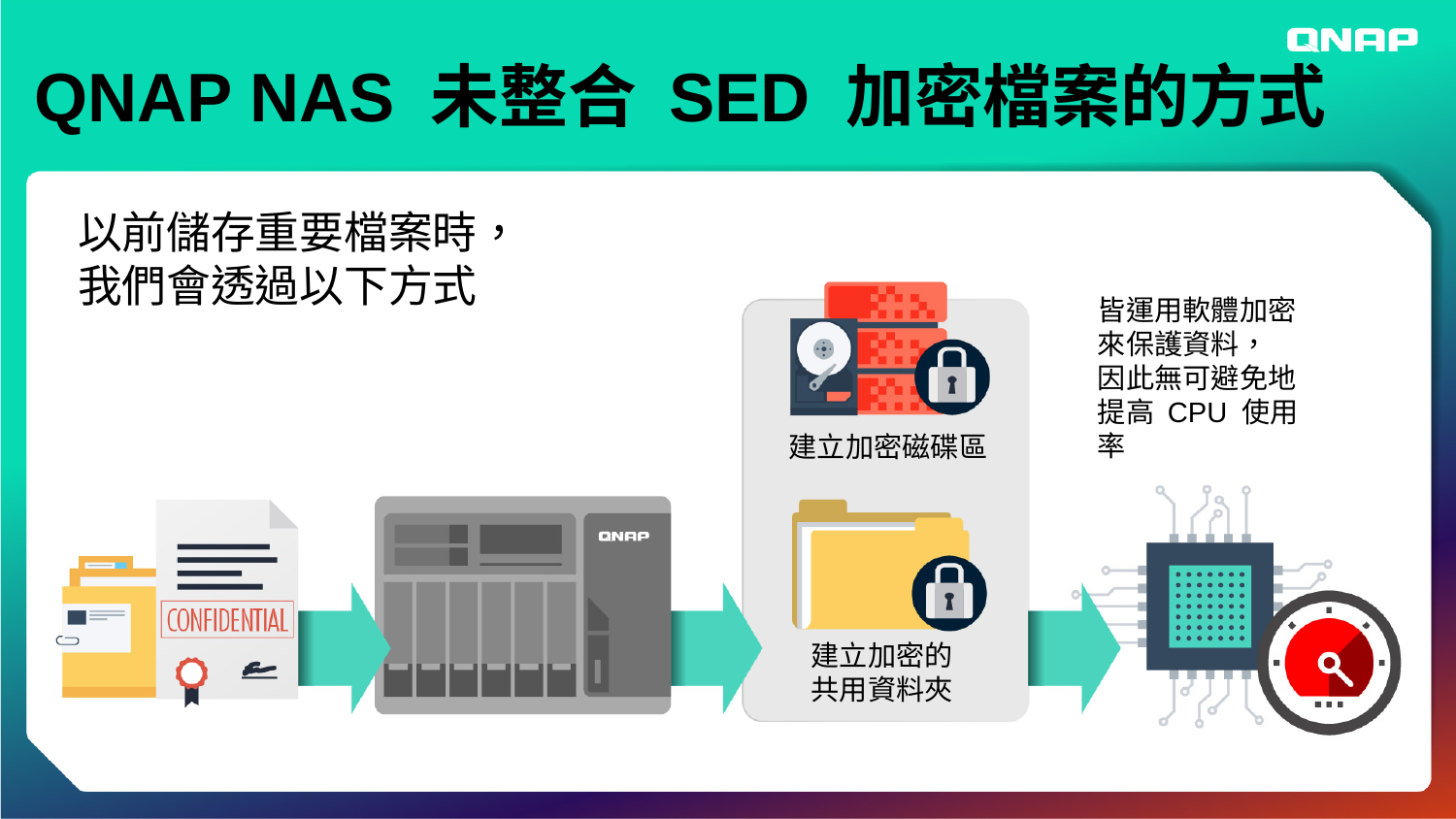

QNAP NAS 未整合 SED 加密檔案的方式
以前儲存重要檔案時，我們會透過以下方式

皆運用軟體加密來保護資料，
因此無可避免地提高 CPU 使用率

建立加密磁碟區
建立加密的共用資料夾